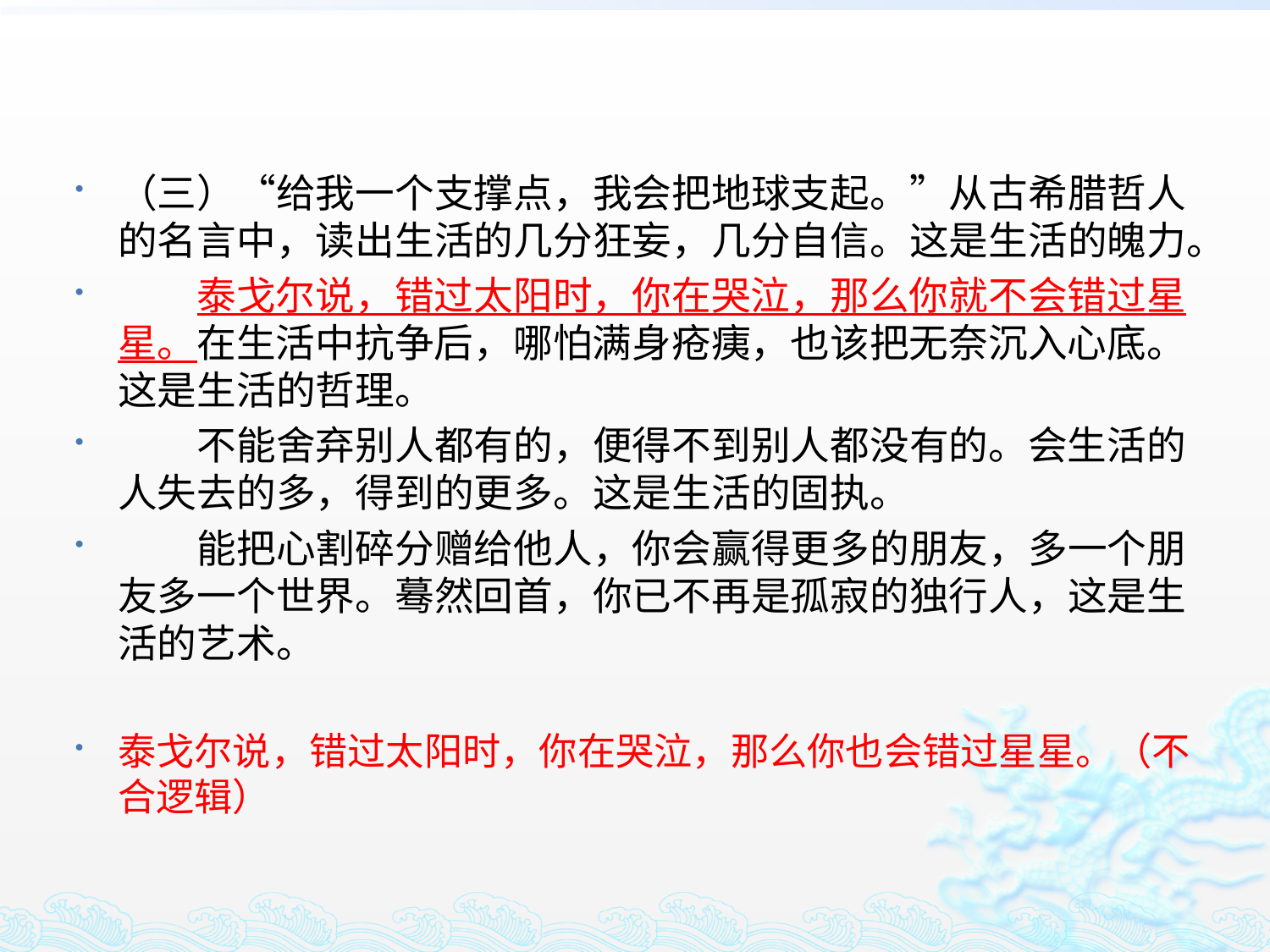

#

（三）“给我一个支撑点，我会把地球支起。”从古希腊哲人的名言中，读出生活的几分狂妄，几分自信。这是生活的魄力。
　　泰戈尔说，错过太阳时，你在哭泣，那么你就不会错过星星。在生活中抗争后，哪怕满身疮痍，也该把无奈沉入心底。这是生活的哲理。
　　不能舍弃别人都有的，便得不到别人都没有的。会生活的人失去的多，得到的更多。这是生活的固执。
　　能把心割碎分赠给他人，你会赢得更多的朋友，多一个朋友多一个世界。蓦然回首，你已不再是孤寂的独行人，这是生活的艺术。

泰戈尔说，错过太阳时，你在哭泣，那么你也会错过星星。（不合逻辑）